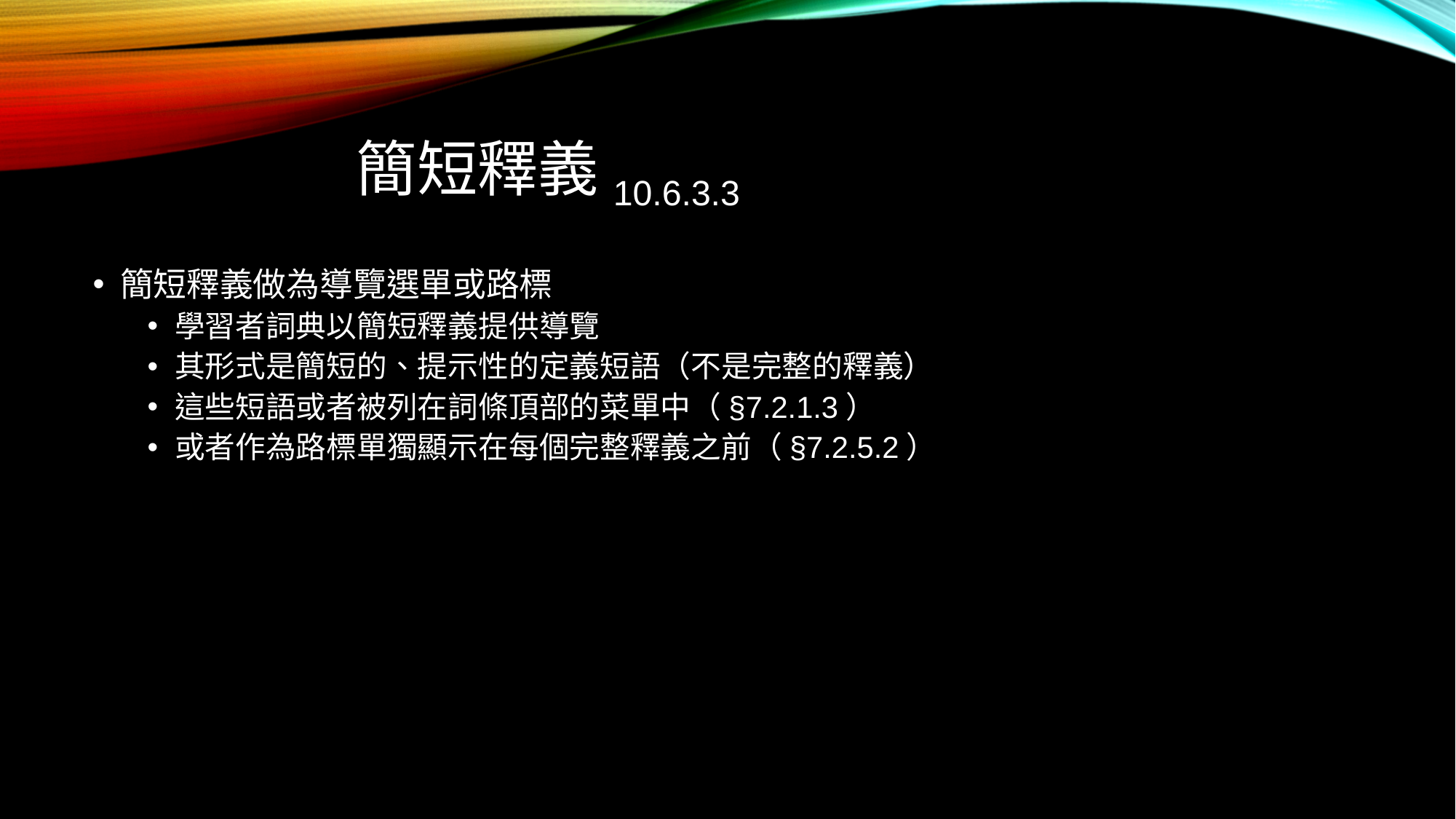

# 簡短釋義10.6.3.3
簡短釋義做為導覽選單或路標
學習者詞典以簡短釋義提供導覽
其形式是簡短的、提示性的定義短語（不是完整的釋義）
這些短語或者被列在詞條頂部的菜單中（§7.2.1.3）
或者作為路標單獨顯示在每個完整釋義之前（§7.2.5.2）